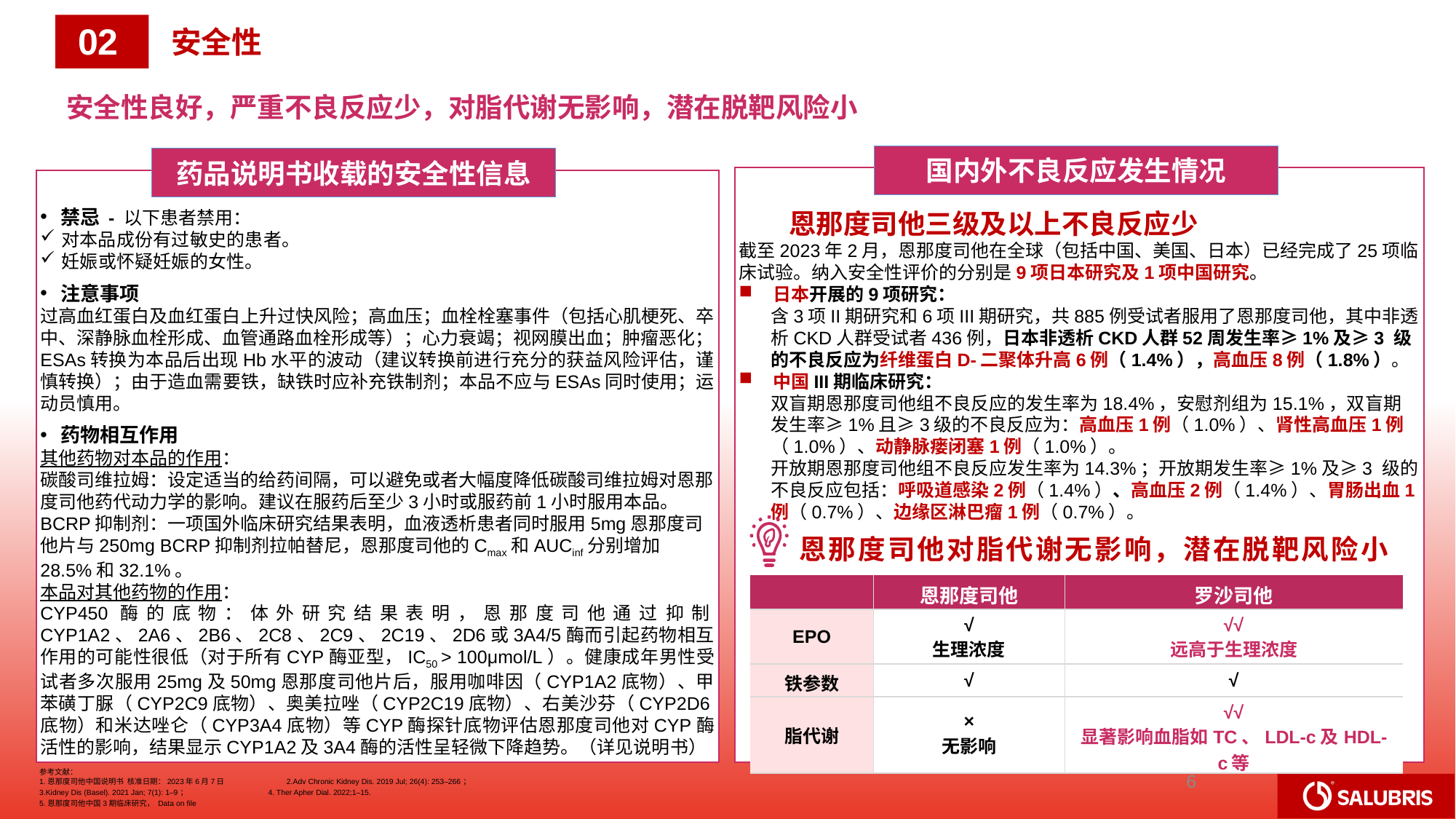

02

安全性
安全性良好，严重不良反应少，对脂代谢无影响，潜在脱靶风险小
国内外不良反应发生情况
药品说明书收载的安全性信息
       恩那度司他三级及以上不良反应少
截至2023年2月，恩那度司他在全球（包括中国、美国、日本）已经完成了25项临床试验。纳入安全性评价的分别是9项日本研究及1项中国研究。
日本开展的9项研究：
含3项II期研究和6项III期研究，共885例受试者服用了恩那度司他，其中非透析CKD人群受试者436例，日本非透析CKD人群52周发生率≥1%及≥3 级的不良反应为纤维蛋白D-二聚体升高6例（1.4%），高血压8例（1.8%）。
中国III期临床研究：
双盲期恩那度司他组不良反应的发生率为18.4%，安慰剂组为15.1%，双盲期发生率≥1%且≥3级的不良反应为：高血压1例（1.0%）、肾性高血压1例（1.0%）、动静脉瘘闭塞1例（1.0%）。
开放期恩那度司他组不良反应发生率为14.3%；开放期发生率≥1%及≥3 级的不良反应包括：呼吸道感染2例（1.4%）、高血压2例（1.4%）、胃肠出血1例（0.7%）、边缘区淋巴瘤1例（0.7%）。
禁忌 - 以下患者禁用：
对本品成份有过敏史的患者。
妊娠或怀疑妊娠的女性。

注意事项
过高血红蛋白及血红蛋白上升过快风险；高血压；血栓栓塞事件（包括心肌梗死、卒中、深静脉血栓形成、血管通路血栓形成等）；心力衰竭；视网膜出血；肿瘤恶化；ESAs转换为本品后出现Hb水平的波动（建议转换前进行充分的获益风险评估，谨慎转换）；由于造血需要铁，缺铁时应补充铁制剂；本品不应与ESAs同时使用；运动员慎用。

药物相互作用
其他药物对本品的作用：
碳酸司维拉姆：设定适当的给药间隔，可以避免或者大幅度降低碳酸司维拉姆对恩那度司他药代动力学的影响。建议在服药后至少3小时或服药前1小时服用本品。
BCRP抑制剂：一项国外临床研究结果表明，血液透析患者同时服用5mg恩那度司他片与250mg BCRP抑制剂拉帕替尼，恩那度司他的Cmax和AUCinf分别增加28.5%和32.1%。
本品对其他药物的作用：
CYP450酶的底物：体外研究结果表明，恩那度司他通过抑制CYP1A2、2A6、2B6、2C8、2C9、2C19、2D6或3A4/5酶而引起药物相互作用的可能性很低（对于所有CYP酶亚型，IC50 > 100μmol/L）。健康成年男性受试者多次服用25mg及50mg恩那度司他片后，服用咖啡因（CYP1A2底物）、甲苯磺丁脲（CYP2C9底物）、奥美拉唑（CYP2C19底物）、右美沙芬（CYP2D6底物）和米达唑仑（CYP3A4底物）等CYP酶探针底物评估恩那度司他对CYP酶活性的影响，结果显示CYP1A2及3A4酶的活性呈轻微下降趋势。（详见说明书）

恩那度司他对脂代谢无影响，潜在脱靶风险小
|  | 恩那度司他 | 罗沙司他 |
| --- | --- | --- |
| EPO | √ 生理浓度 | √√ 远高于生理浓度 |
| 铁参数 | √ | √ |
| 脂代谢 | × 无影响 | √√ 显著影响血脂如TC、LDL-c及HDL-c等 |
6
参考文献：
1.恩那度司他中国说明书  核准日期：2023年6月7日                                     2.Adv Chronic Kidney Dis. 2019 Jul; 26(4): 253–266；
3.Kidney Dis (Basel). 2021 Jan; 7(1): 1–9；                                                4. Ther Apher Dial. 2022;1–15.
5.恩那度司他中国3期临床研究， Data on file